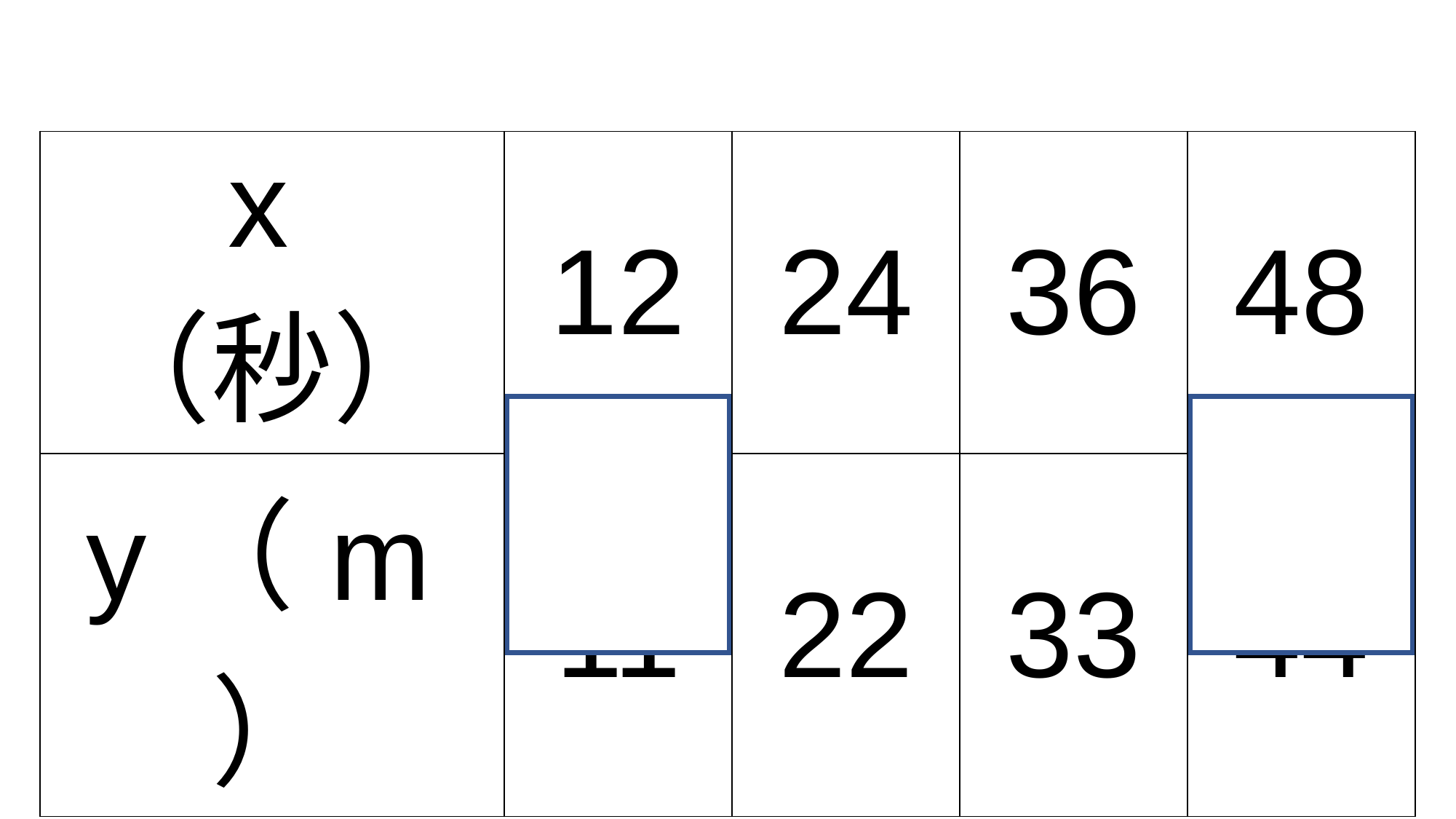

| x（秒） | 12 | 24 | 36 | 48 |
| --- | --- | --- | --- | --- |
| y（m） | 11 | 22 | 33 | 44 |